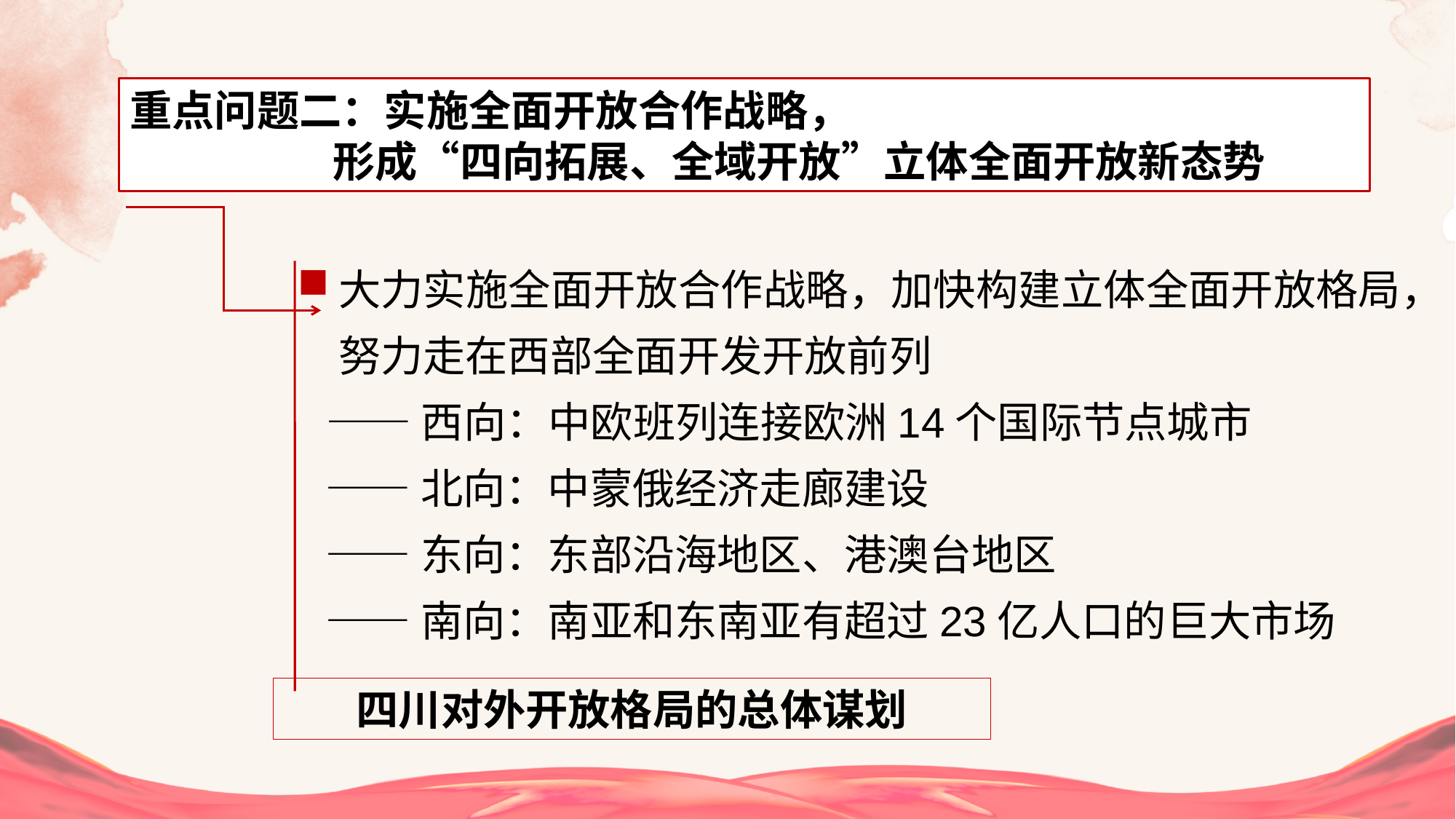

重点问题二：实施全面开放合作战略，
                    形成“四向拓展、全域开放”立体全面开放新态势
大力实施全面开放合作战略，加快构建立体全面开放格局，努力走在西部全面开发开放前列
   ——西向：中欧班列连接欧洲14个国际节点城市
   ——北向：中蒙俄经济走廊建设
   ——东向：东部沿海地区、港澳台地区
   ——南向：南亚和东南亚有超过23亿人口的巨大市场

四川对外开放格局的总体谋划